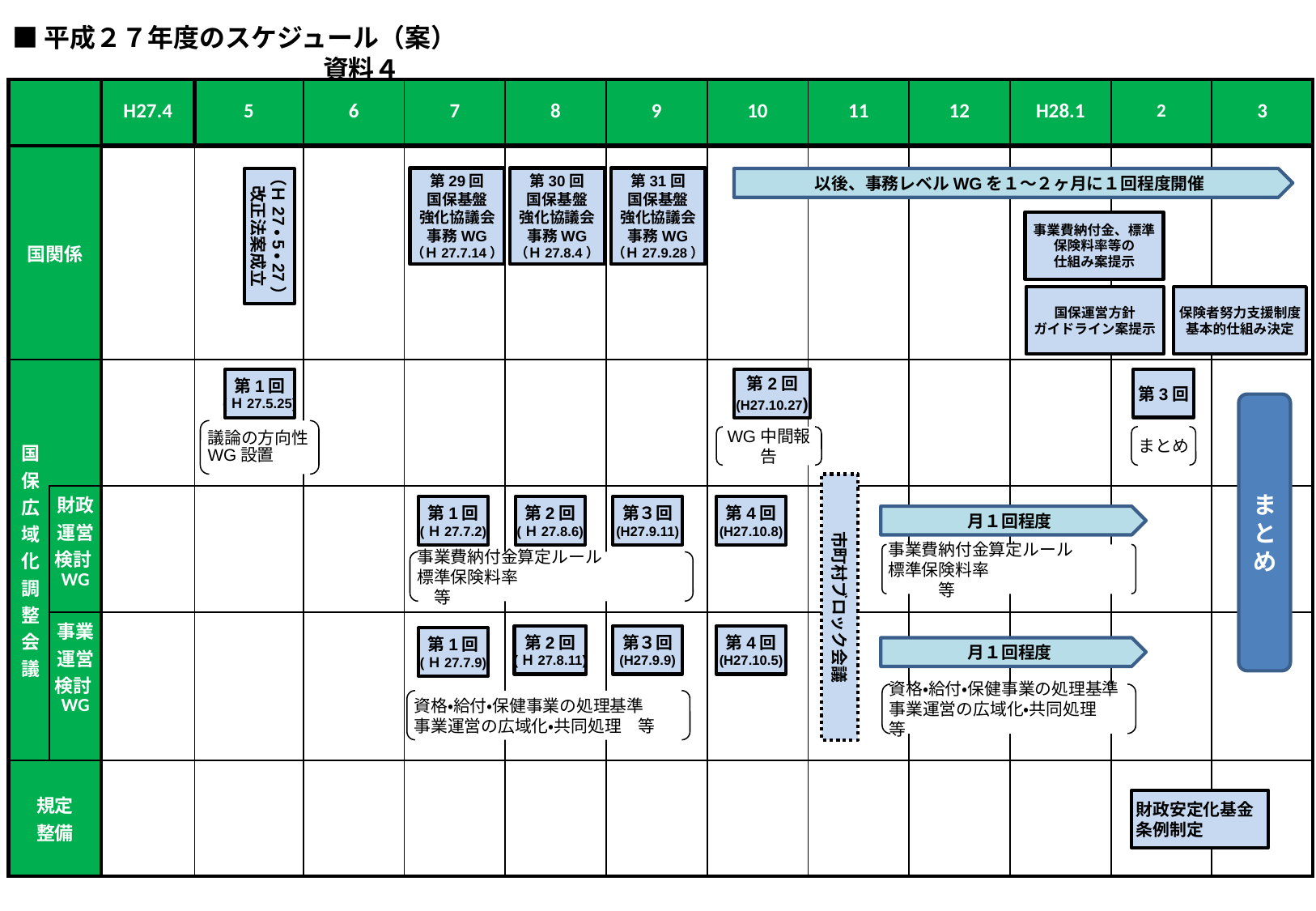

# ■平成２７年度のスケジュール（案）　　　　　　　　　　　　　　　　　　　　　　　　　　　　　　　　　　　　　　　　　　　　資料４
|  |  | H27.4 | 5 | 6 | 7 | 8 | 9 | 10 | 11 | 12 | H28.1 | 2 | 3 |
| --- | --- | --- | --- | --- | --- | --- | --- | --- | --- | --- | --- | --- | --- |
| 国関係 |  |  |  |  |  |  |  |  |  |  |  |  |  |
| 国保広域化調整会議 |  |  |  |  |  |  |  |  |  |  |  |  |  |
|  | 財政運営検討WG |  |  |  |  |  |  |  |  |  |  |  |  |
|  | 事業運営検討WG |  |  |  |  |  |  |  |  |  |  |  |  |
| 規定 整備 |  |  |  |  |  |  |  |  |  |  |  |  |  |
第29回
国保基盤
強化協議会
事務WG
（Ｈ27.7.14）
第30回
国保基盤
強化協議会
事務WG
（Ｈ27.8.4）
第31回
国保基盤
強化協議会
事務WG
（Ｈ27.9.28）
（Ｈ27・5・27）
改正法案成立
以後、事務レベルWGを１～２ヶ月に１回程度開催
事業費納付金、標準
保険料率等の
仕組み案提示
国保運営方針
ガイドライン案提示
保険者努力支援制度
基本的仕組み決定
第3回
まとめ
第1回
(Ｈ27.5.25)
議論の方向性WG設置
第2回
(H27.10.27)
WG中間報告
まとめ
市町村ブロック会議
第1回
(Ｈ27.7.2)
第2回
(Ｈ27.8.6)
第３回
(H27.9.11)
第4回
(H27.10.8)
月１回程度
事業費納付金算定ルール
標準保険料率　　　　　　　　　　　等
事業費納付金算定ルール
標準保険料率　　　　　　　　　　等
第2回
(Ｈ27.8.11)
第３回
(H27.9.9)
第4回
(H27.10.5)
第1回
(Ｈ27.7.9)
月１回程度
資格・給付・保健事業の処理基準
事業運営の広域化・共同処理　等
資格・給付・保健事業の処理基準
事業運営の広域化・共同処理　等
財政安定化基金
条例制定